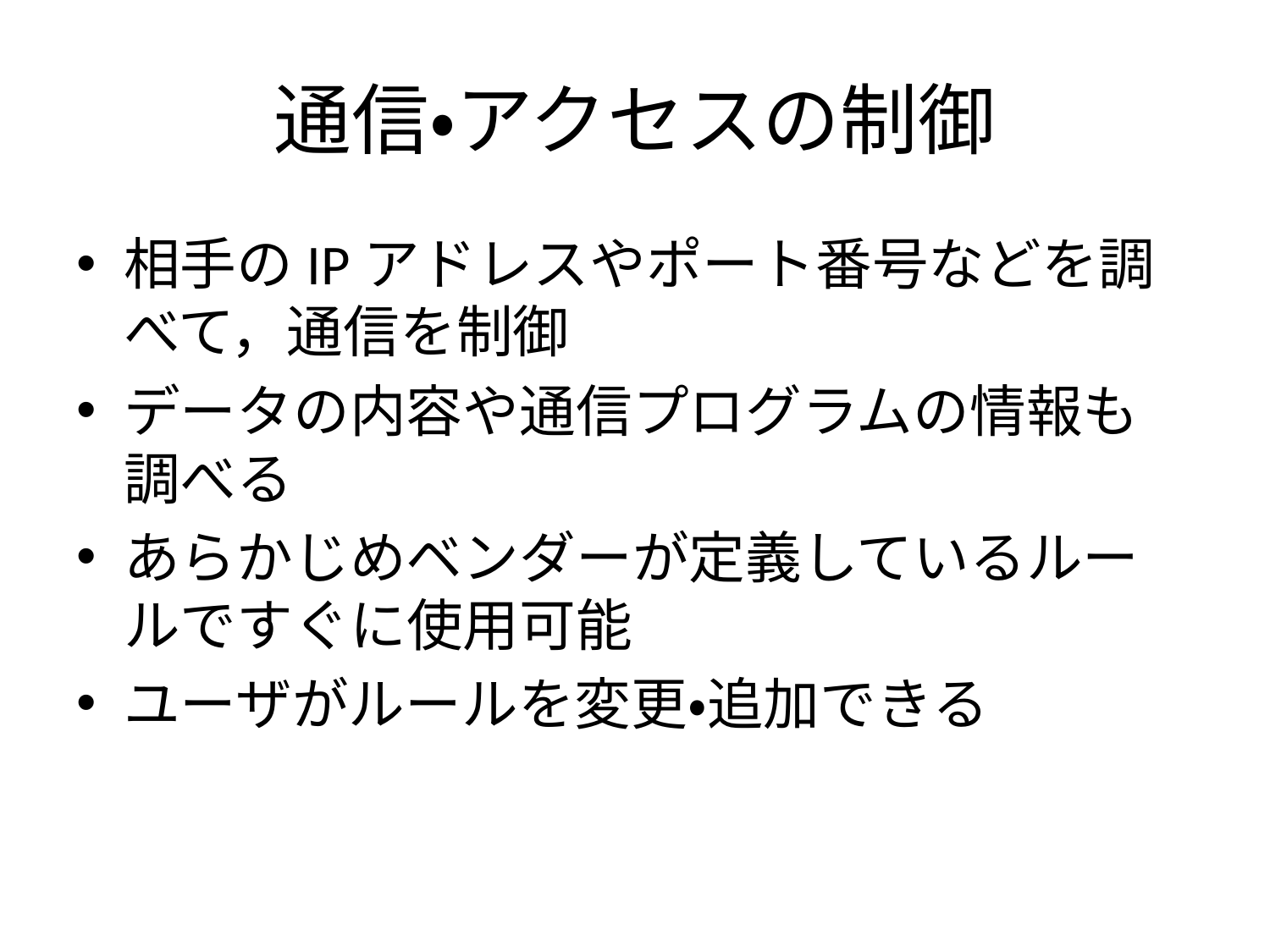

# 通信・アクセスの制御
相手のIPアドレスやポート番号などを調べて，通信を制御
データの内容や通信プログラムの情報も調べる
あらかじめベンダーが定義しているルールですぐに使用可能
ユーザがルールを変更・追加できる